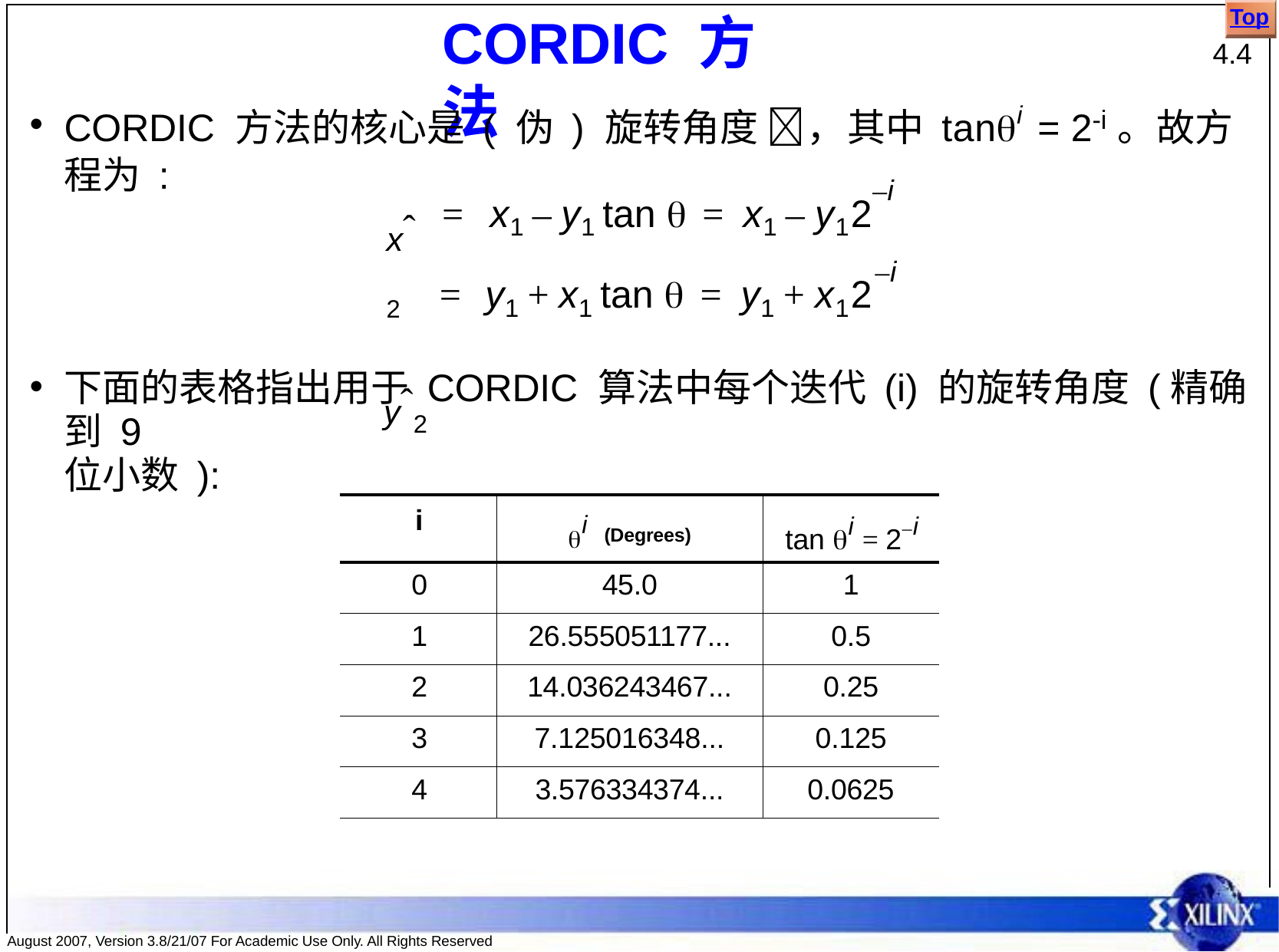

Top
# CORDIC 方法
4.4
CORDIC 方法的核心是 ( 伪 ) 旋转角度 θ，其中 tanθi = 2-i。故方程为 :
–i
=	x1 – y1 tan θ	=	x1 – y12
–i
=	y1 + x1 tan θ	=	y1 + x12
xˆ2
yˆ2
下面的表格指出用于 CORDIC 算法中每个迭代 (i) 的旋转角度 (精确到 9
位小数 ):
| i | θi (Degrees) | tan θi = 2–i |
| --- | --- | --- |
| 0 | 45.0 | 1 |
| 1 | 26.555051177... | 0.5 |
| 2 | 14.036243467... | 0.25 |
| 3 | 7.125016348... | 0.125 |
| 4 | 3.576334374... | 0.0625 |
August 2007, Version 3.8/21/07 For Academic Use Only. All Rights Reserved